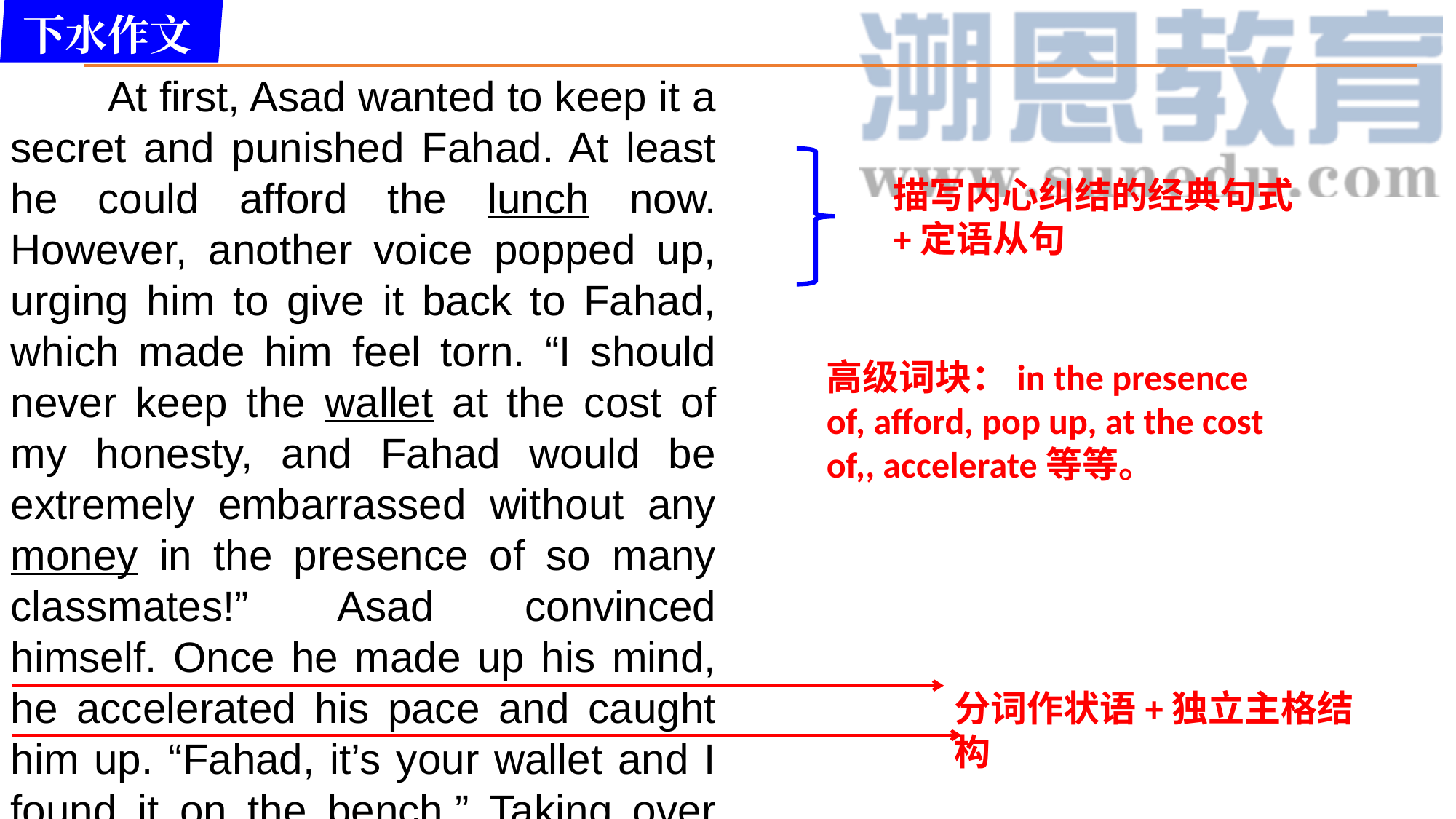

下水作文
        At first, Asad wanted to keep it a secret and punished Fahad. At least he could afford the lunch now. However, another voice popped up, urging him to give it back to Fahad, which made him feel torn. “I should never keep the wallet at the cost of my honesty, and Fahad would be extremely embarrassed without any money in the presence of so many classmates!” Asad convinced himself. Once he made up his mind, he accelerated his pace and caught him up. “Fahad, it’s your wallet and I found it on the bench.” Taking over the wallet, Fahad stared into Asad’s eyes with a puzzled look written on his face. (98)

描写内心纠结的经典句式 +定语从句
高级词块：in the presence of, afford, pop up, at the cost of,, accelerate等等。
分词作状语+独立主格结构